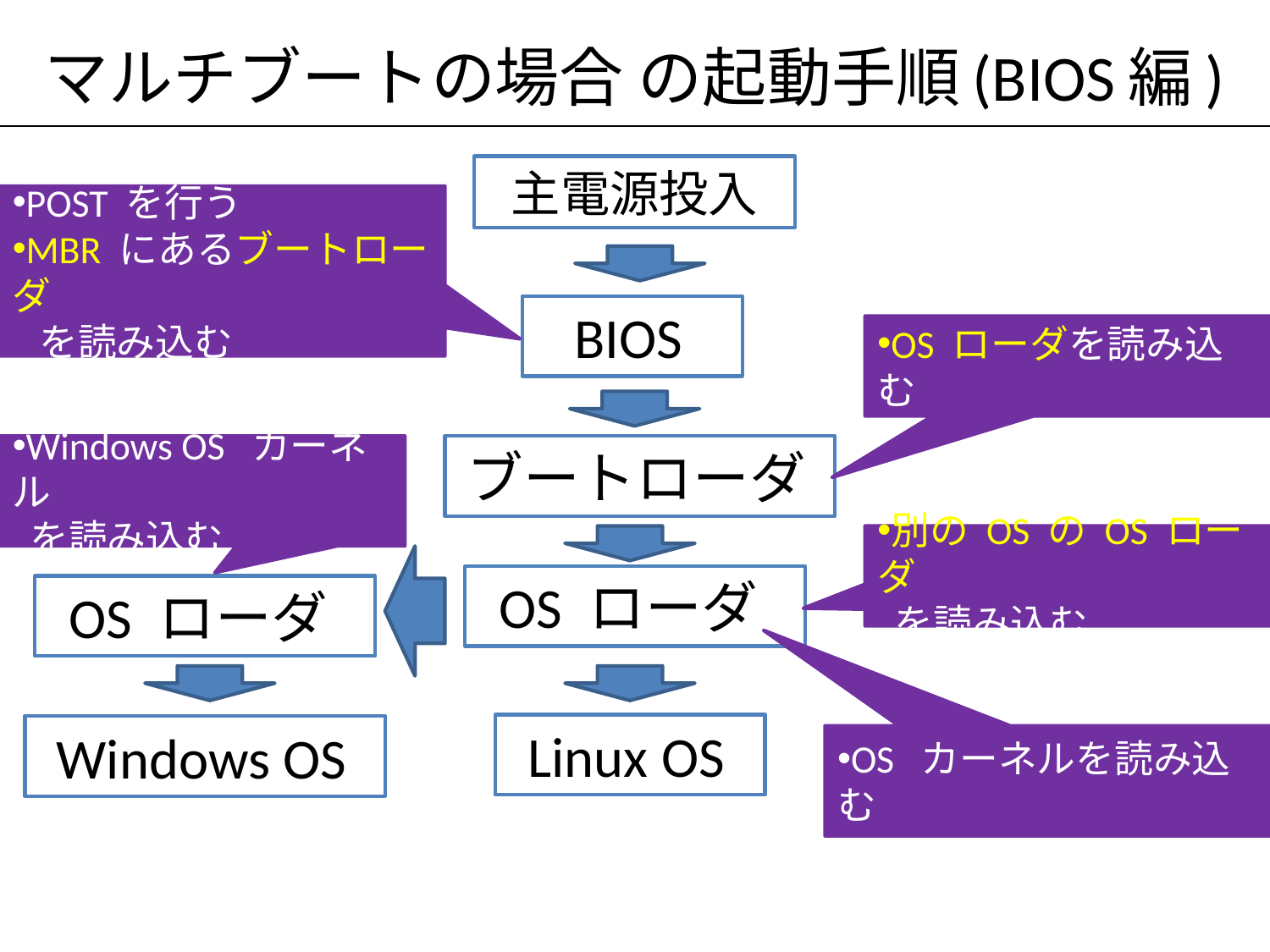

# マルチブートの場合 の起動手順(BIOS編)
主電源投入
POST を行う
MBR にあるブートローダ
  を読み込む

BIOS
OS ローダを読み込む

Windows OS  カーネル
  を読み込む
ブートローダ

別の OS の OS ローダ
  を読み込む

OS ローダ
OS ローダ

Linux OS
Windows OS
OS  カーネルを読み込む